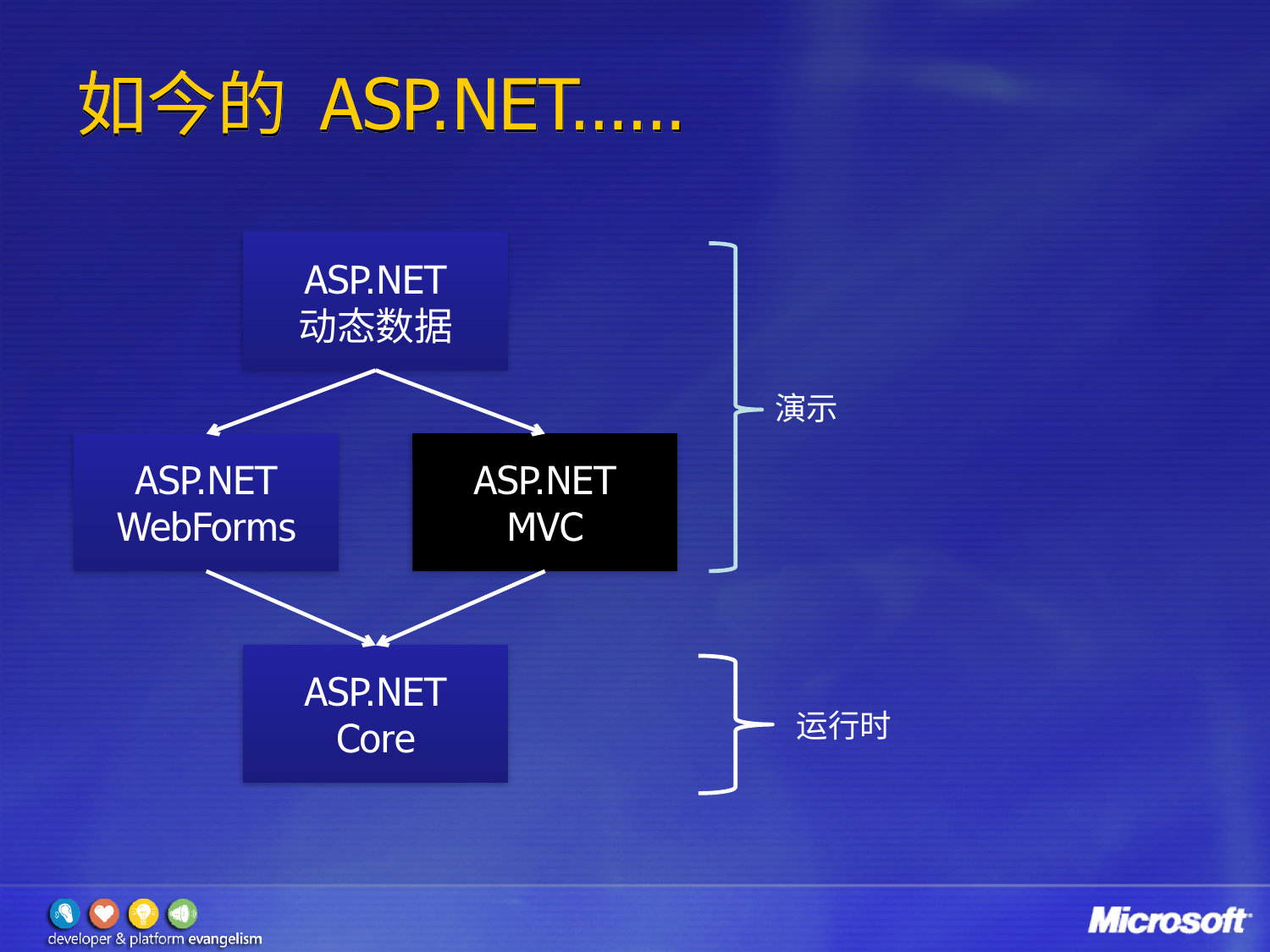

# 如今的 ASP.NET……
ASP.NET
动态数据

演示
ASP.NET
WebForms
ASP.NET
MVC
ASP.NET
Core

运行时